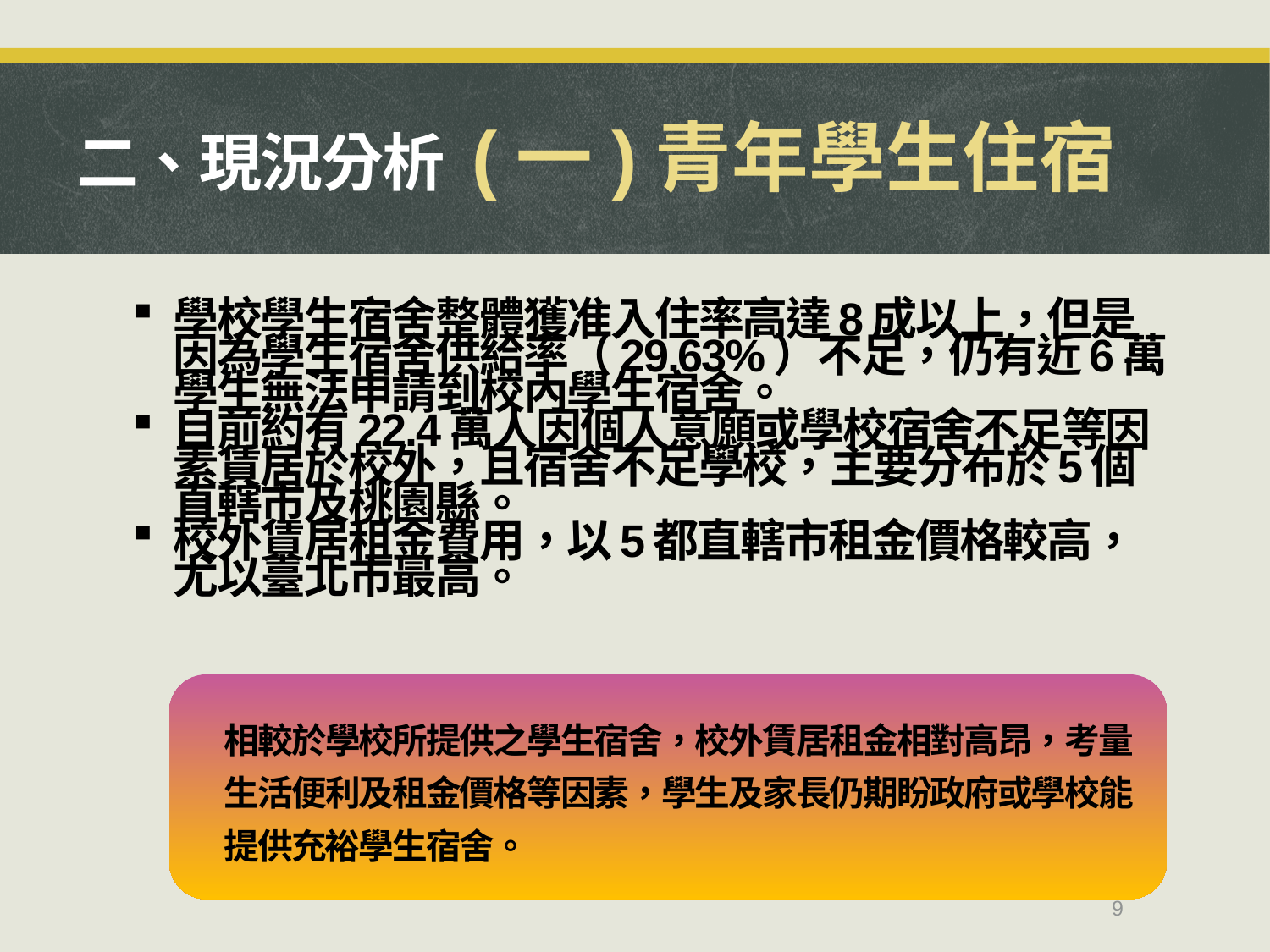

# 二、現況分析 (一)青年學生住宿
學校學生宿舍整體獲准入住率高達8成以上，但是因為學生宿舍供給率（29.63%）不足，仍有近6萬學生無法申請到校內學生宿舍。
目前約有22.4萬人因個人意願或學校宿舍不足等因素賃居於校外，且宿舍不足學校，主要分布於5個直轄市及桃園縣。
校外賃居租金費用，以5都直轄市租金價格較高，尤以臺北市最高。

相較於學校所提供之學生宿舍，校外賃居租金相對高昂，考量生活便利及租金價格等因素，學生及家長仍期盼政府或學校能提供充裕學生宿舍。
9